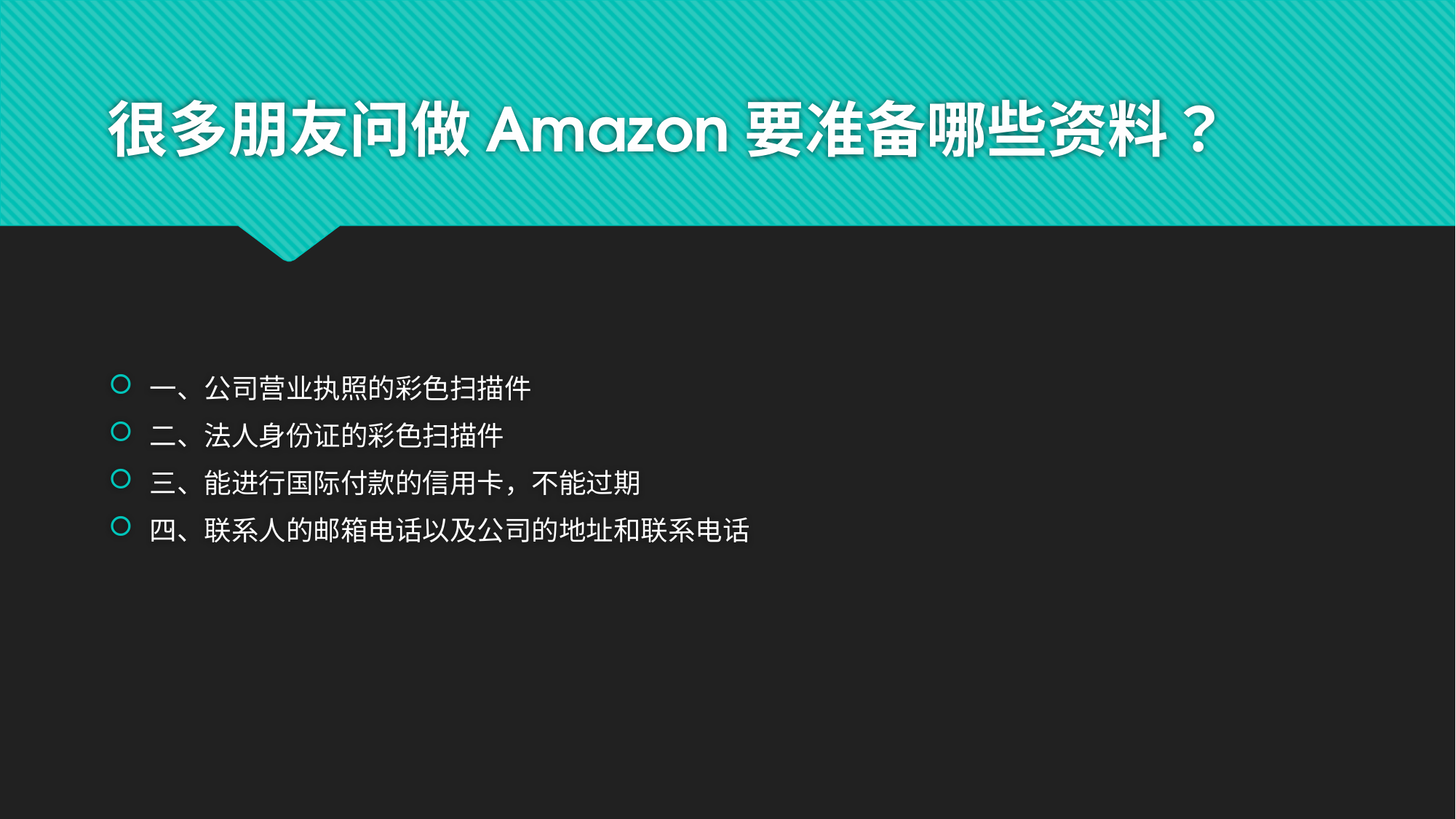

# 很多朋友问做Amazon要准备哪些资料？
一、公司营业执照的彩色扫描件
二、法人身份证的彩色扫描件
三、能进行国际付款的信用卡，不能过期
四、联系人的邮箱电话以及公司的地址和联系电话